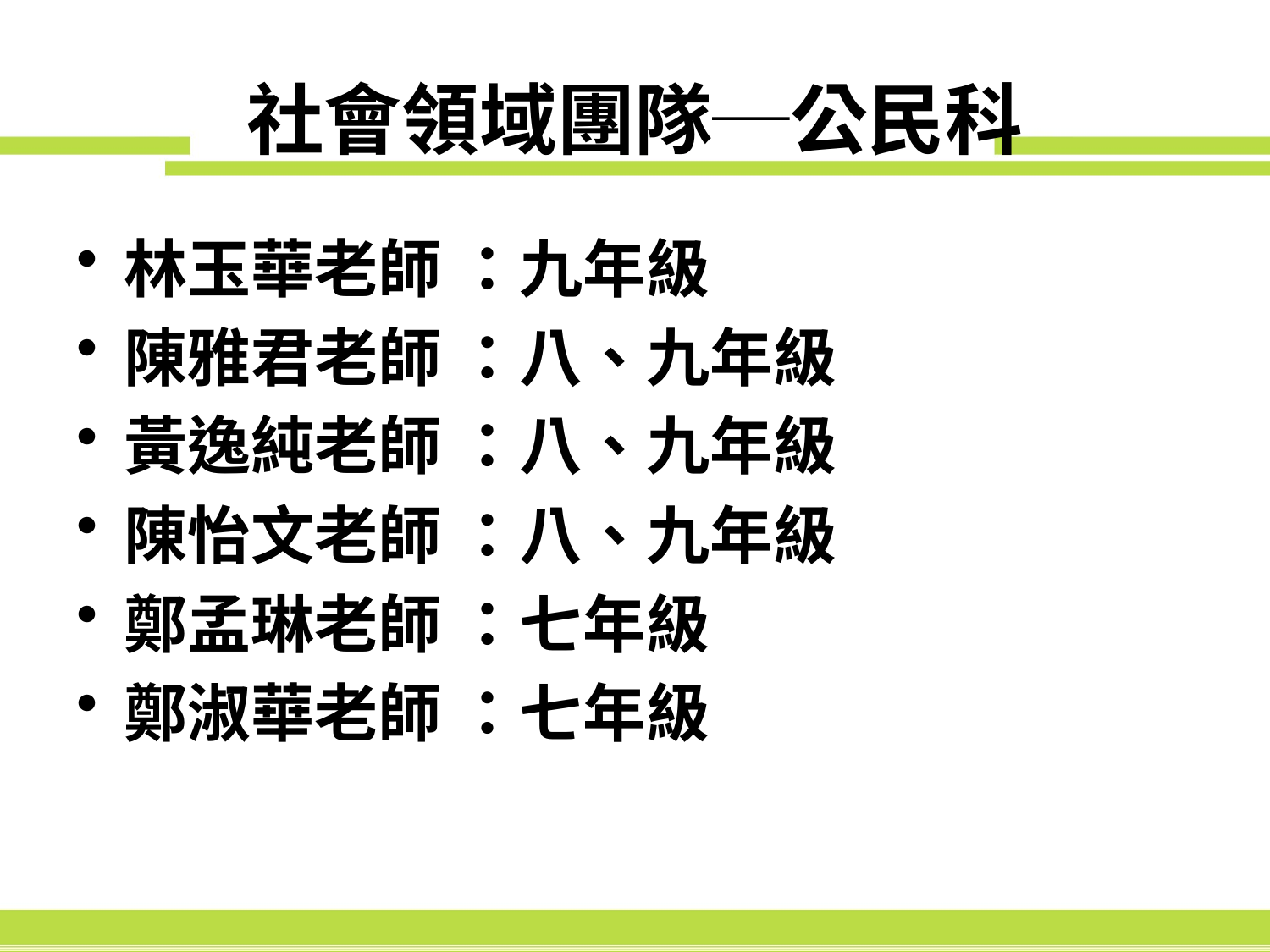

# 社會領域團隊─公民科
林玉華老師 ：九年級
陳雅君老師 ：八、九年級
黃逸純老師 ：八、九年級
陳怡文老師 ：八、九年級
鄭孟琳老師 ：七年級
鄭淑華老師 ：七年級